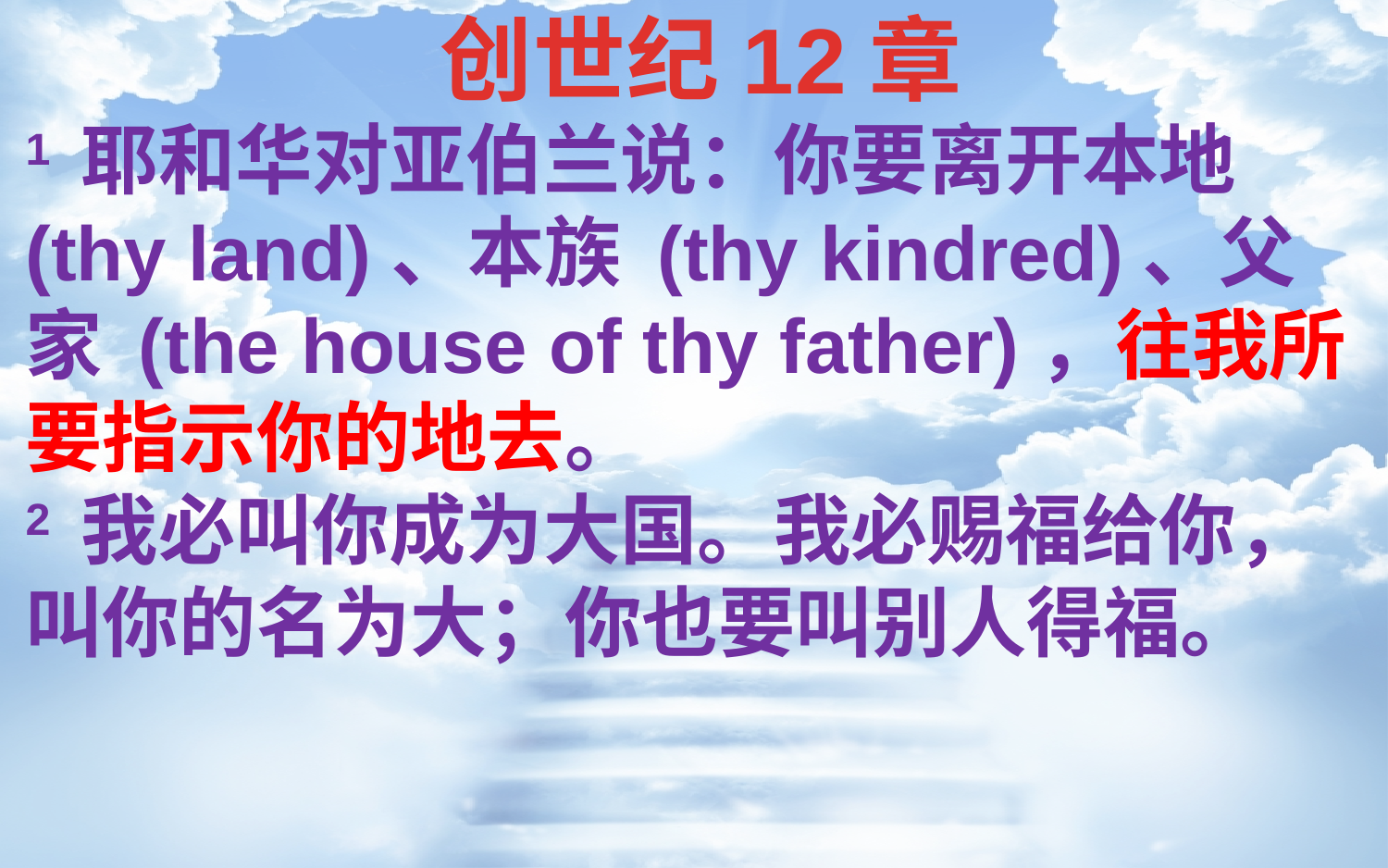

创世纪12章
1 耶和华对亚伯兰说：你要离开本地(thy land)、本族 (thy kindred)、父家 (the house of thy father)，往我所要指示你的地去。
2 我必叫你成为大国。我必赐福给你，叫你的名为大；你也要叫别人得福。